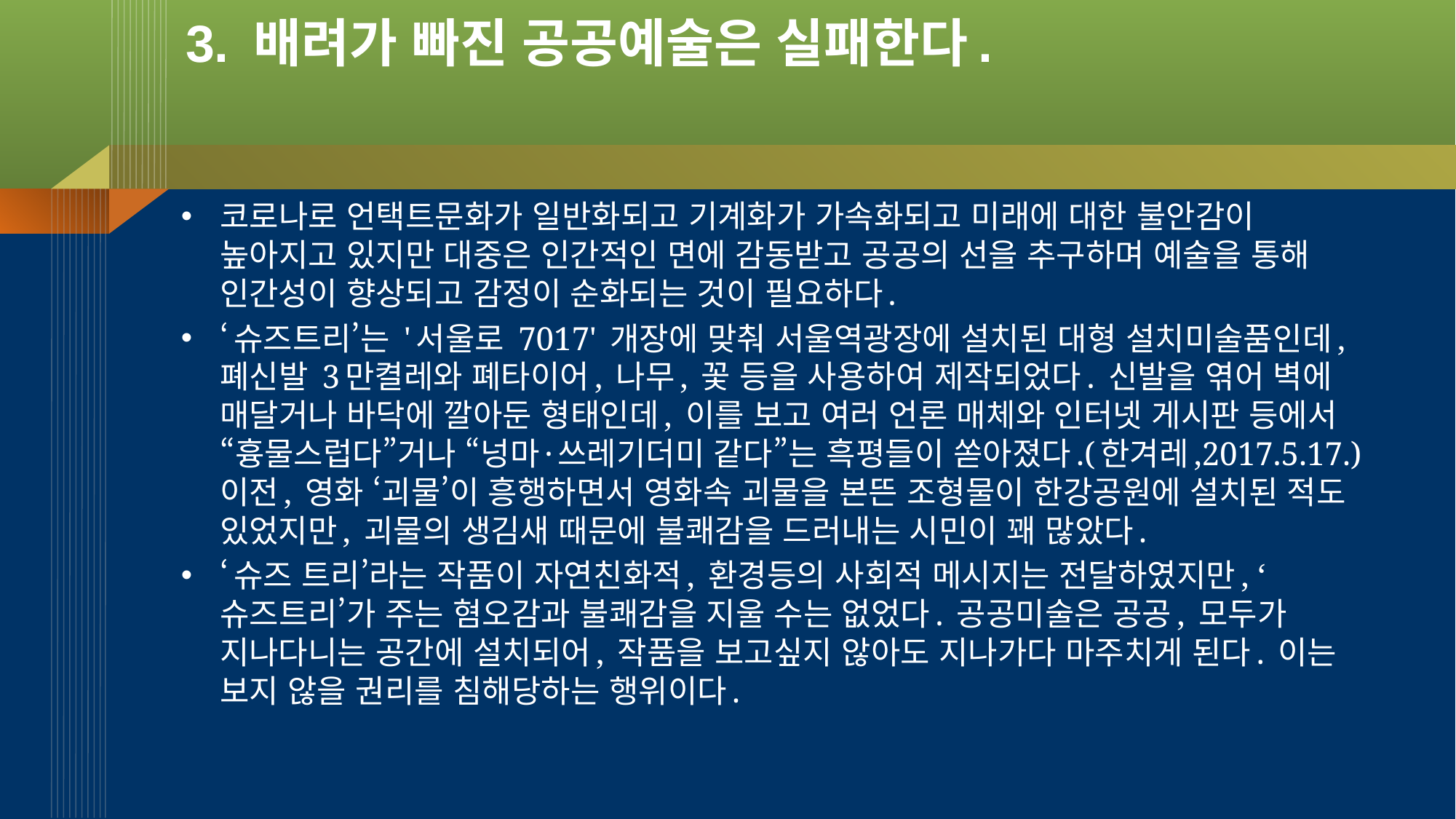

# 3. 배려가 빠진 공공예술은 실패한다.
코로나로 언택트문화가 일반화되고 기계화가 가속화되고 미래에 대한 불안감이 높아지고 있지만 대중은 인간적인 면에 감동받고 공공의 선을 추구하며 예술을 통해 인간성이 향상되고 감정이 순화되는 것이 필요하다.
‘슈즈트리’는 '서울로 7017' 개장에 맞춰 서울역광장에 설치된 대형 설치미술품인데, 폐신발 3만켤레와 폐타이어, 나무, 꽃 등을 사용하여 제작되었다. 신발을 엮어 벽에 매달거나 바닥에 깔아둔 형태인데, 이를 보고 여러 언론 매체와 인터넷 게시판 등에서 “흉물스럽다”거나 “넝마·쓰레기더미 같다”는 흑평들이 쏟아졌다.(한겨레,2017.5.17.) 이전, 영화 ‘괴물’이 흥행하면서 영화속 괴물을 본뜬 조형물이 한강공원에 설치된 적도 있었지만, 괴물의 생김새 때문에 불쾌감을 드러내는 시민이 꽤 많았다.
‘슈즈 트리’라는 작품이 자연친화적, 환경등의 사회적 메시지는 전달하였지만, ‘슈즈트리’가 주는 혐오감과 불쾌감을 지울 수는 없었다. 공공미술은 공공, 모두가 지나다니는 공간에 설치되어, 작품을 보고싶지 않아도 지나가다 마주치게 된다. 이는 보지 않을 권리를 침해당하는 행위이다.